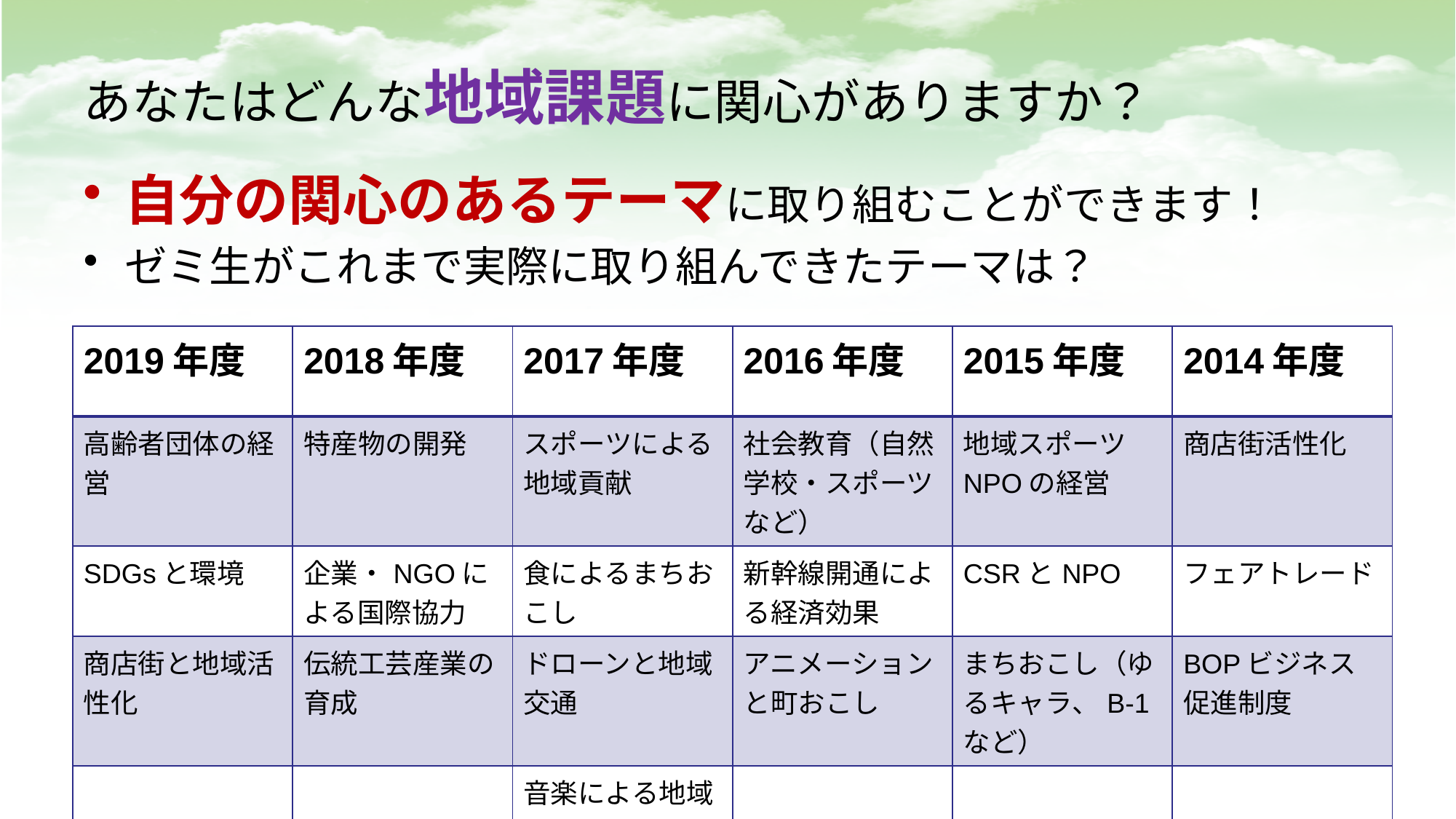

# あなたはどんな地域課題に関心がありますか？
自分の関心のあるテーマに取り組むことができます！
ゼミ生がこれまで実際に取り組んできたテーマは？
| 2019年度 | 2018年度 | 2017年度 | 2016年度 | 2015年度 | 2014年度 |
| --- | --- | --- | --- | --- | --- |
| 高齢者団体の経営 | 特産物の開発 | スポーツによる地域貢献 | 社会教育（自然学校・スポーツなど） | 地域スポーツNPOの経営 | 商店街活性化 |
| SDGsと環境 | 企業・NGOによる国際協力 | 食によるまちおこし | 新幹線開通による経済効果 | CSRとNPO | フェアトレード |
| 商店街と地域活性化 | 伝統工芸産業の育成 | ドローンと地域交通 | アニメーションと町おこし | まちおこし（ゆるキャラ、B-1など） | BOPビジネス促進制度 |
|  |  | 音楽による地域活性化 |  |  |  |